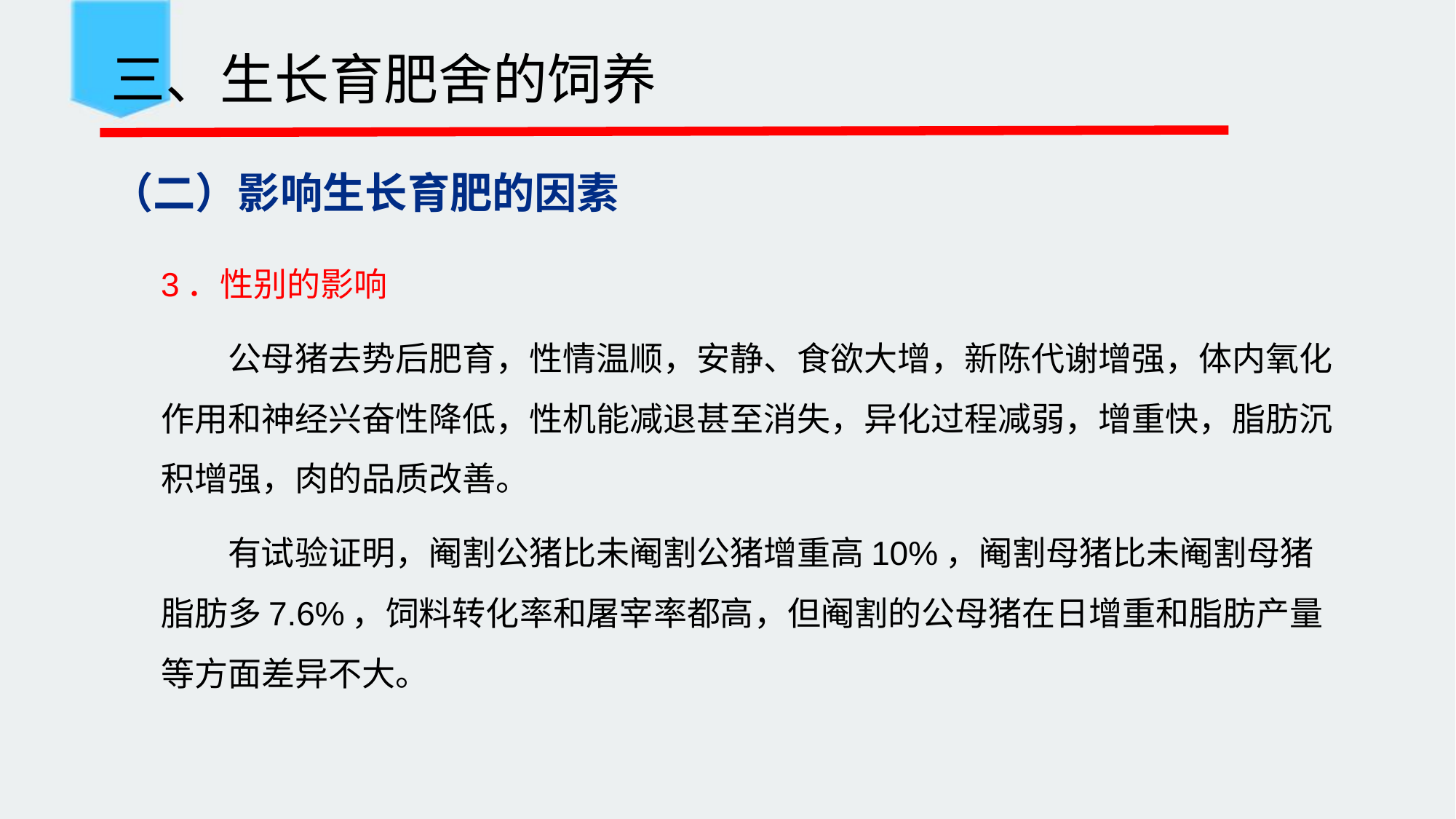

三、生长育肥舍的饲养
（二）影响生长育肥的因素
3．性别的影响
        公母猪去势后肥育，性情温顺，安静、食欲大增，新陈代谢增强，体内氧化作用和神经兴奋性降低，性机能减退甚至消失，异化过程减弱，增重快，脂肪沉积增强，肉的品质改善。
        有试验证明，阉割公猪比未阉割公猪增重高10%，阉割母猪比未阉割母猪脂肪多7.6%，饲料转化率和屠宰率都高，但阉割的公母猪在日增重和脂肪产量等方面差异不大。